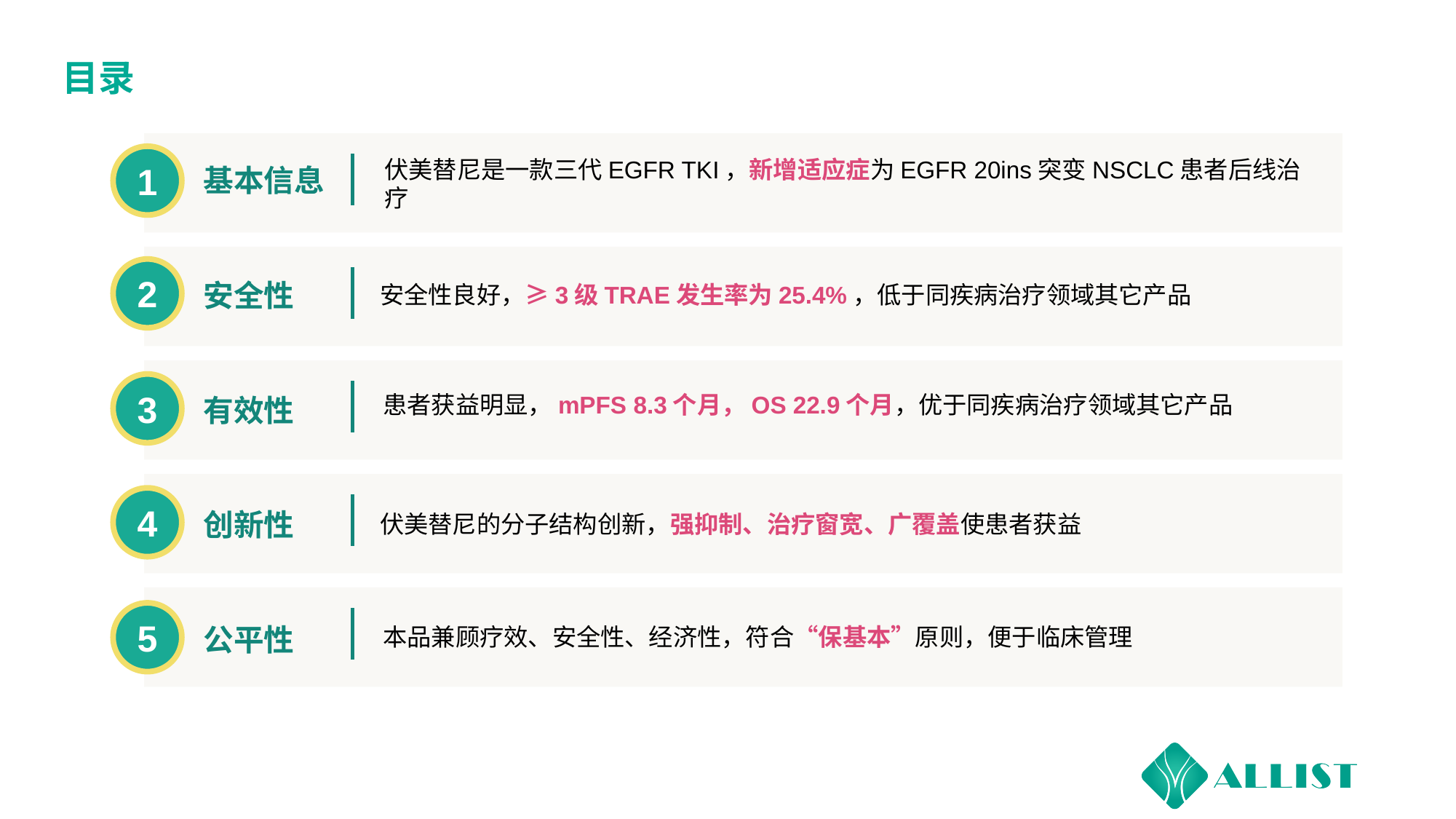

# 目录

1
基本信息
伏美替尼是一款三代EGFR TKI，新增适应症为EGFR 20ins突变NSCLC患者后线治疗

2
安全性
安全性良好，≥3级TRAE发生率为25.4%，低于同疾病治疗领域其它产品

3
患者获益明显，mPFS 8.3个月，OS 22.9个月，优于同疾病治疗领域其它产品
有效性

4
创新性
伏美替尼的分子结构创新，强抑制、治疗窗宽、广覆盖使患者获益

5
本品兼顾疗效、安全性、经济性，符合“保基本”原则，便于临床管理
公平性